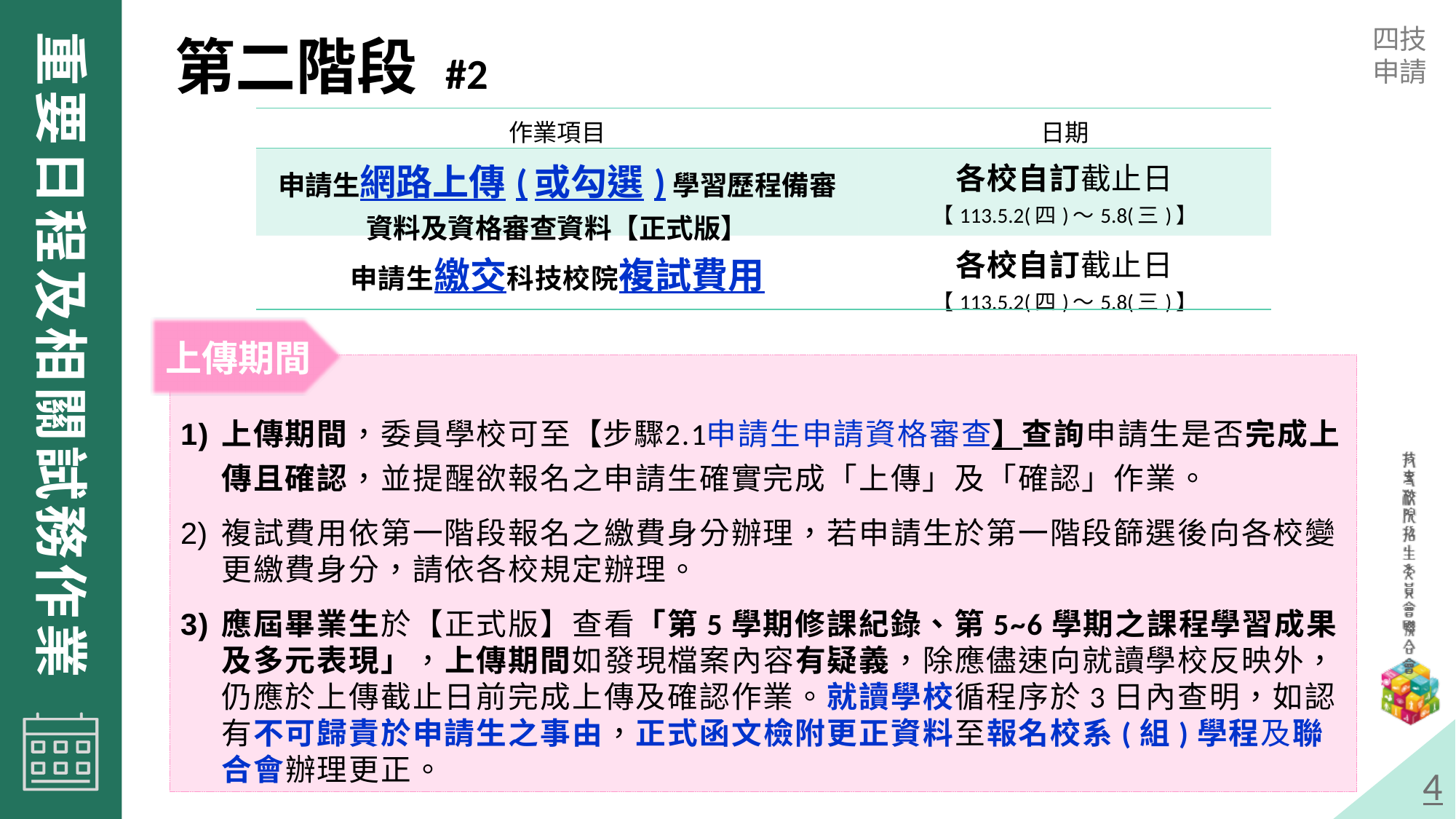

第二階段 #2
| 作業項目 | 日期 |
| --- | --- |
| 申請生網路上傳(或勾選)學習歷程備審資料及資格審查資料【正式版】 | 各校自訂截止日 【113.5.2(四)～5.8(三)】 |
| 申請生繳交科技校院複試費用 | 各校自訂截止日 【113.5.2(四)～5.8(三)】 |
上傳期間

上傳期間，委員學校可至【步驟2.1申請生申請資格審查】查詢申請生是否完成上傳且確認，並提醒欲報名之申請生確實完成「上傳」及「確認」作業。
複試費用依第一階段報名之繳費身分辦理，若申請生於第一階段篩選後向各校變更繳費身分，請依各校規定辦理。
應屆畢業生於【正式版】查看「第5學期修課紀錄、第5~6學期之課程學習成果及多元表現」，上傳期間如發現檔案內容有疑義，除應儘速向就讀學校反映外，仍應於上傳截止日前完成上傳及確認作業。就讀學校循程序於3日內查明，如認有不可歸責於申請生之事由，正式函文檢附更正資料至報名校系(組)學程及聯合會辦理更正。
4